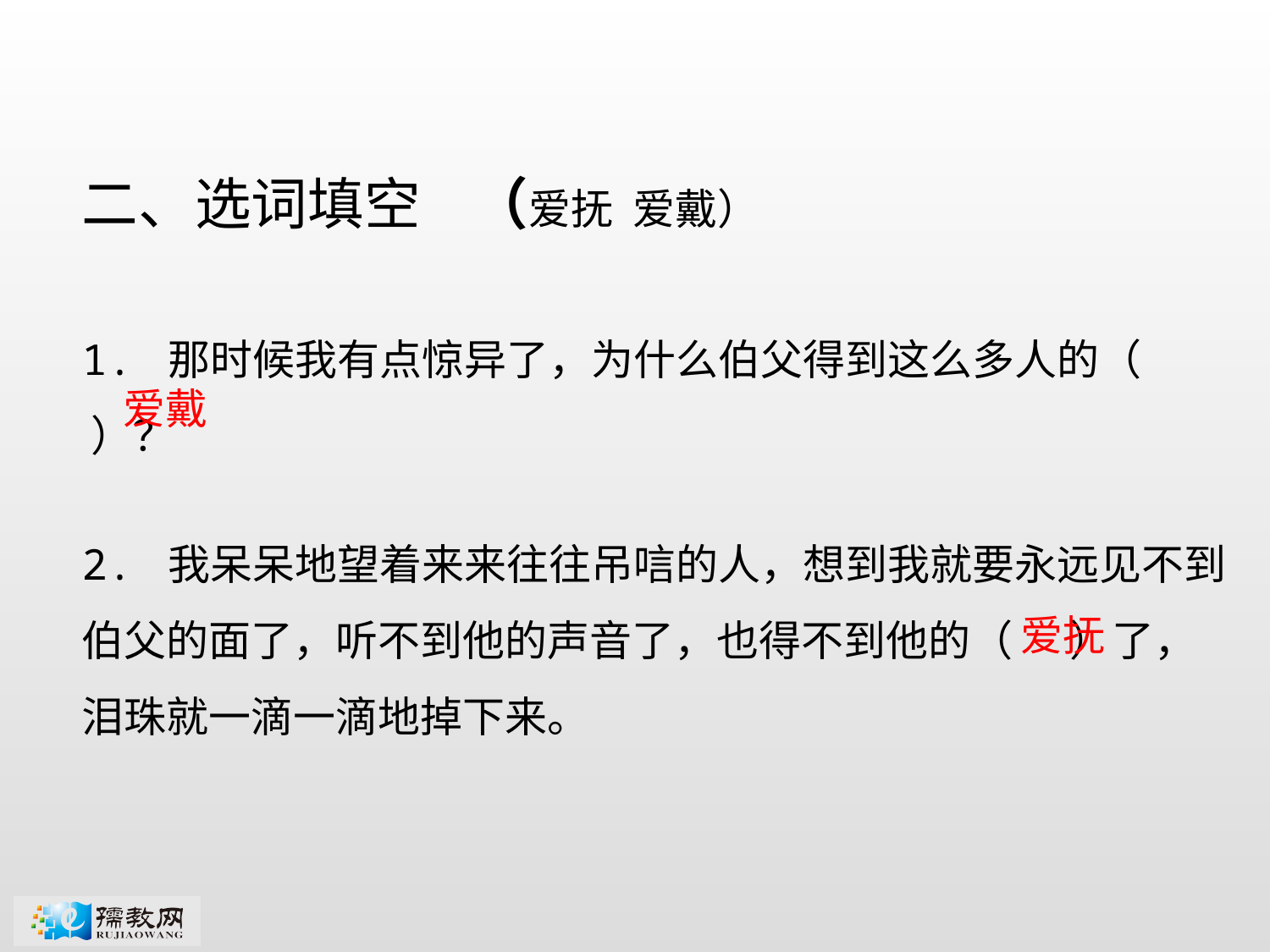

二、选词填空    （爱抚  爱戴）
1. 那时候我有点惊异了，为什么伯父得到这么多人的（      ）？
2. 我呆呆地望着来来往往吊唁的人，想到我就要永远见不到伯父的面了，听不到他的声音了，也得不到他的（      ）了，泪珠就一滴一滴地掉下来。
爱戴
爱抚